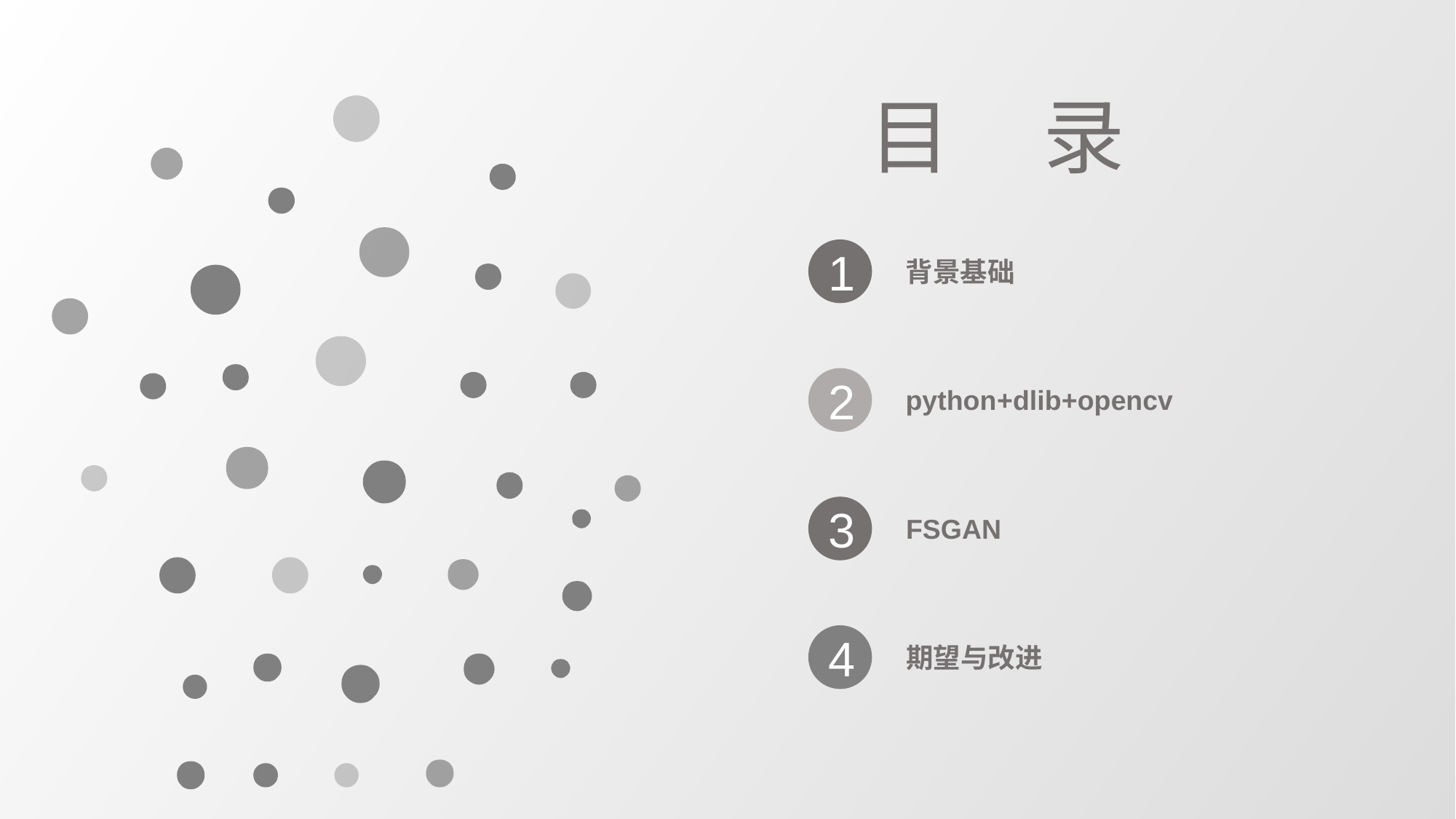

目     录

1
背景基础
2
python+dlib+opencv
3
FSGAN
4
期望与改进